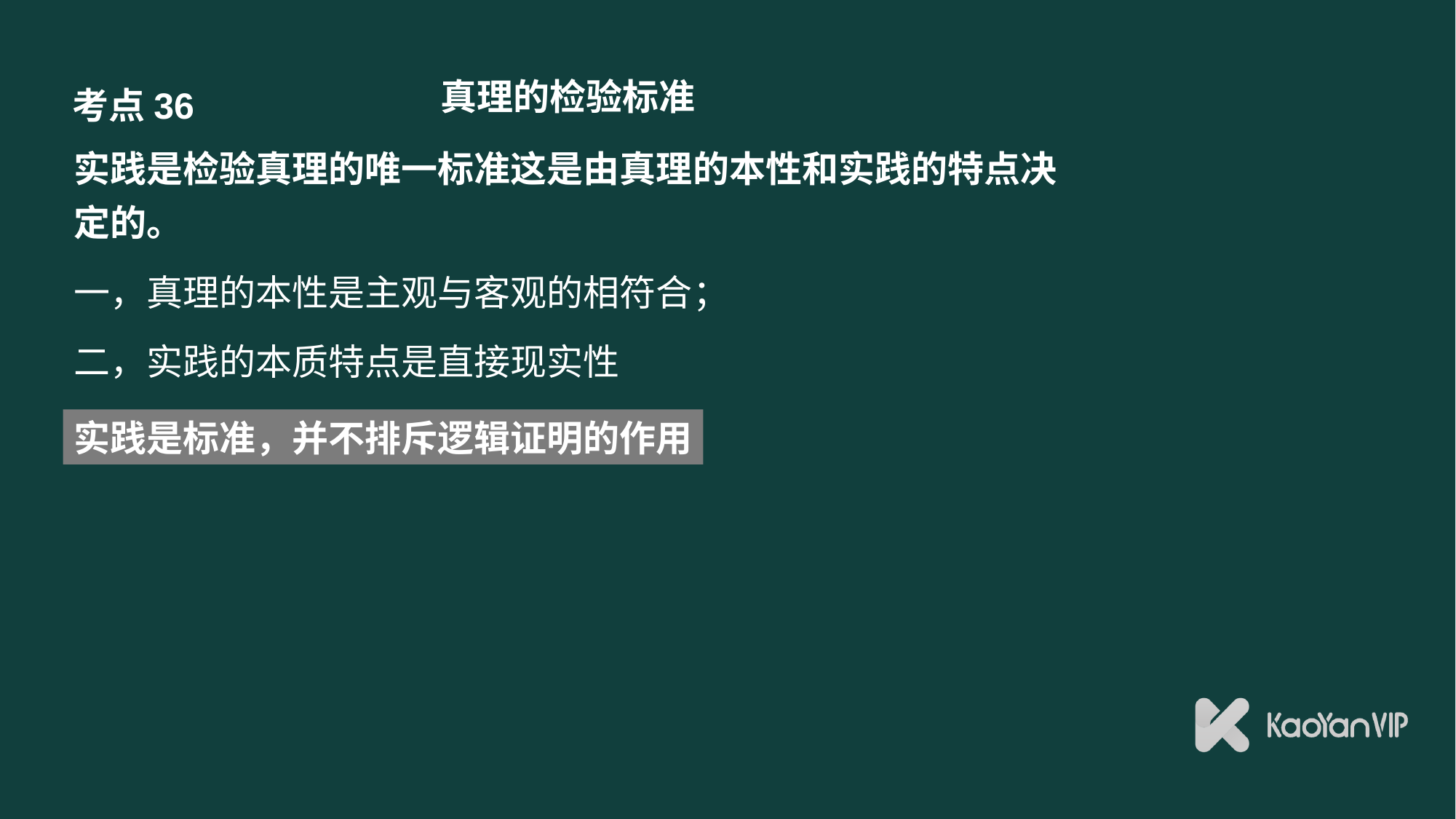

# 真理的检验标准
考点36
实践是检验真理的唯一标准这是由真理的本性和实践的特点决定的。
一，真理的本性是主观与客观的相符合；
二，实践的本质特点是直接现实性

实践是标准，并不排斥逻辑证明的作用